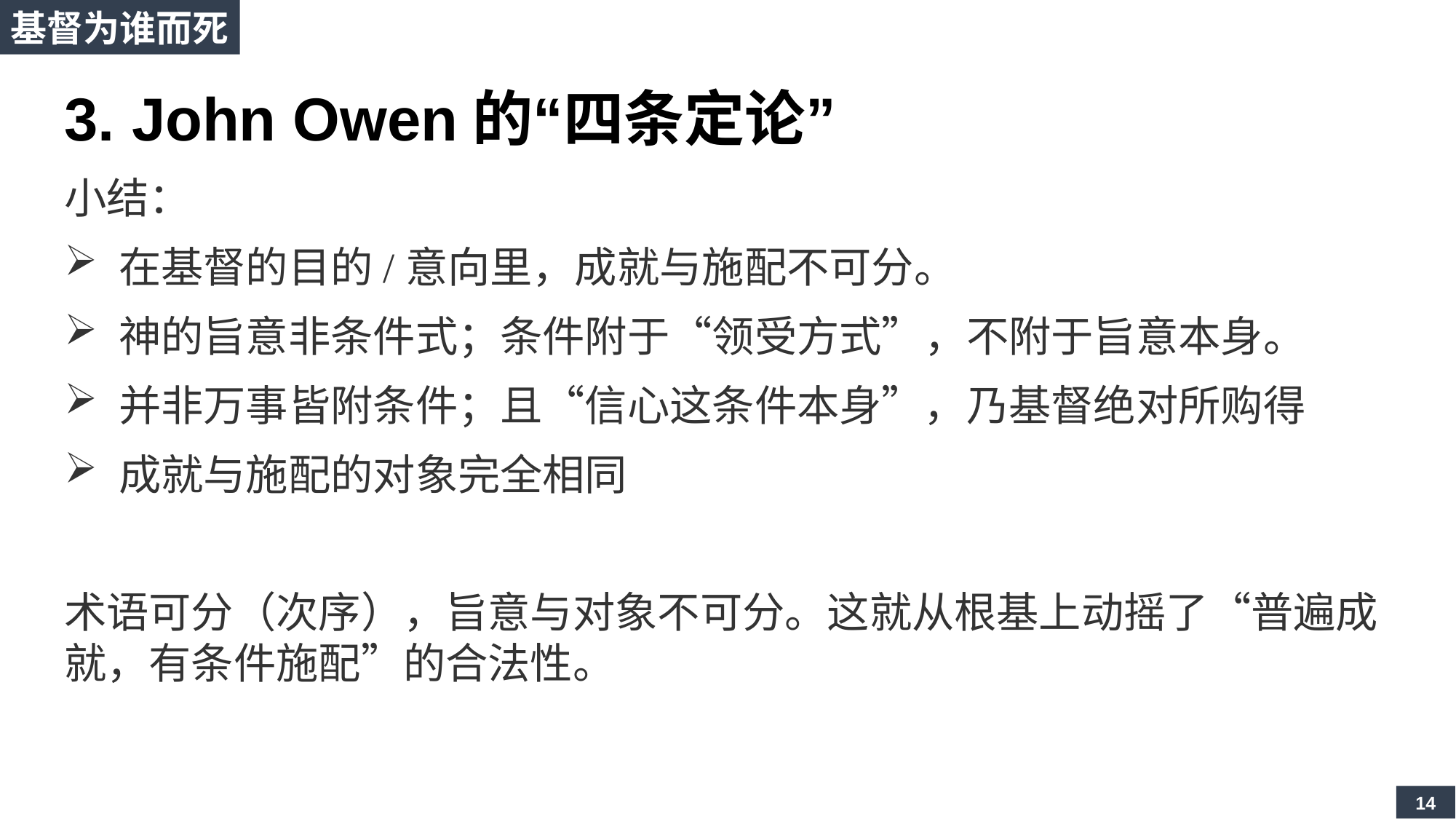

基督为谁而死
3. John Owen的“四条定论”
小结：
在基督的目的/意向里，成就与施配不可分。
神的旨意非条件式；条件附于“领受方式”，不附于旨意本身。
并非万事皆附条件；且“信心这条件本身”，乃基督绝对所购得
成就与施配的对象完全相同

术语可分（次序），旨意与对象不可分。这就从根基上动摇了“普遍成就，有条件施配”的合法性。
14